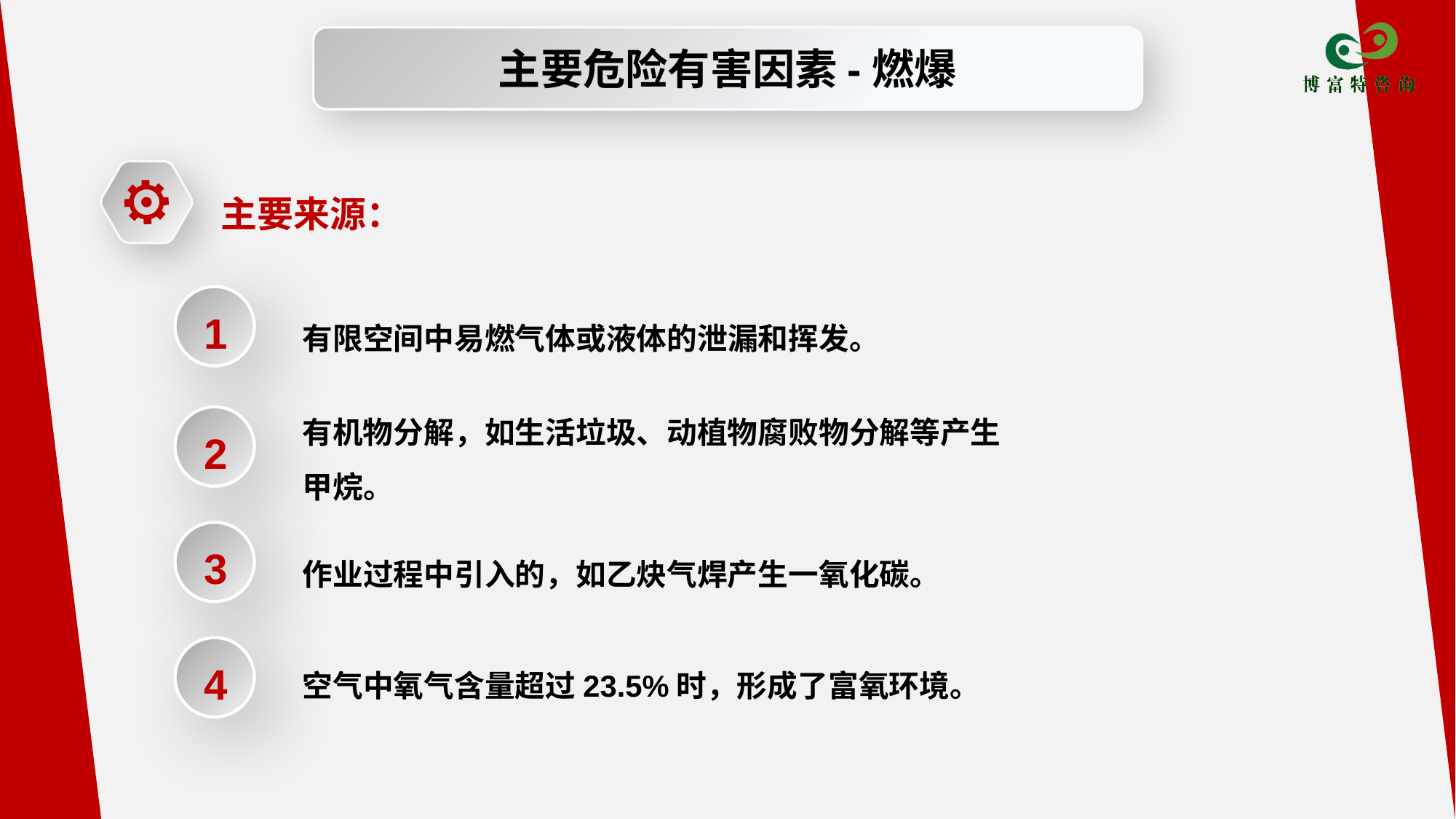

主要危险有害因素-燃爆

主要来源：

1

有限空间中易燃气体或液体的泄漏和挥发。
有机物分解，如生活垃圾、动植物腐败物分解等产生甲烷。
2

3

作业过程中引入的，如乙炔气焊产生一氧化碳。
4

空气中氧气含量超过23.5%时，形成了富氧环境。